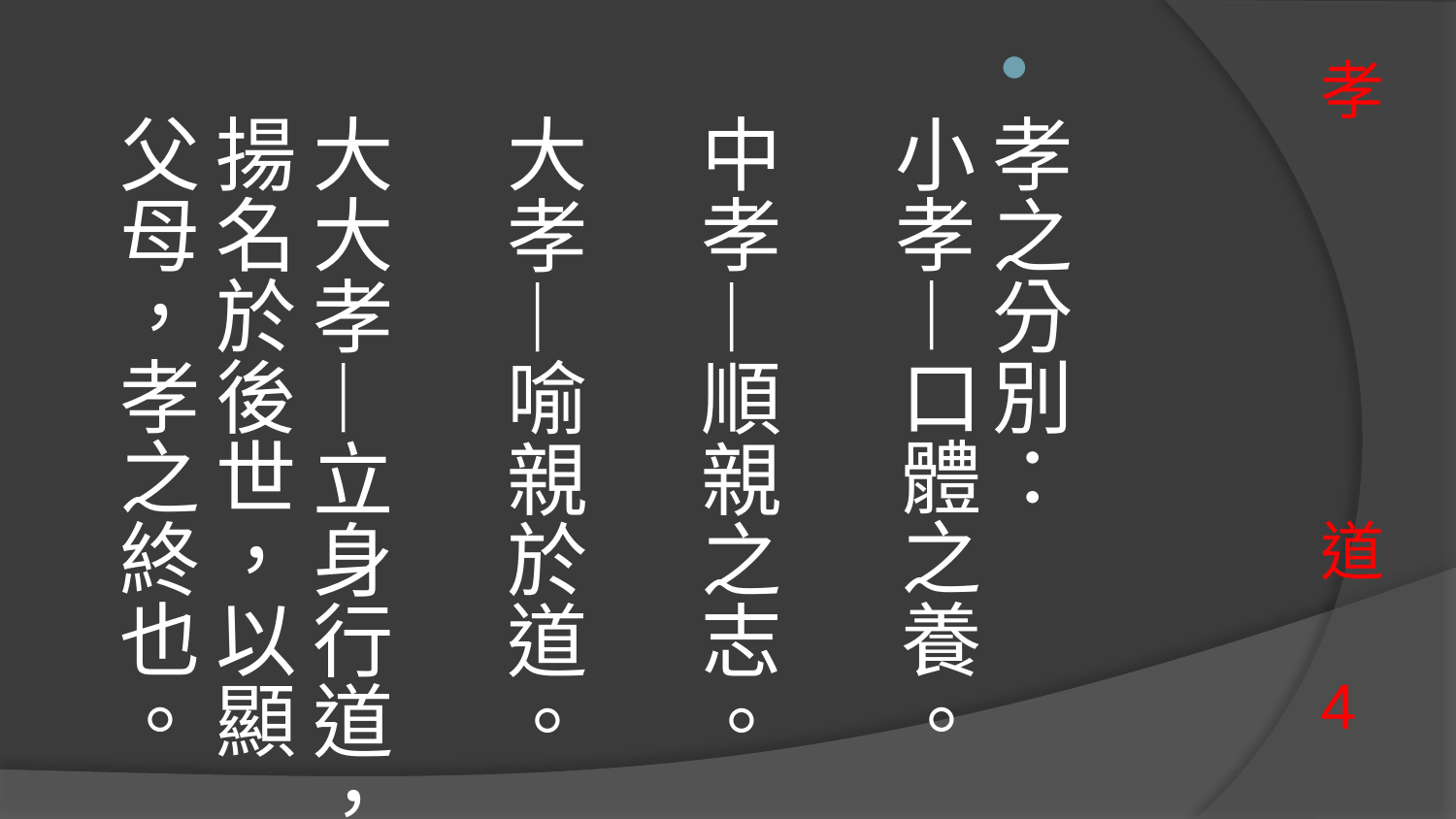

孝之分別：
小孝—口體之養。 
中孝—順親之志。 
大孝—喻親於道。 
大大孝—立身行道，揚名於後世，以顯父母，孝之終也。
# 孝 道 4